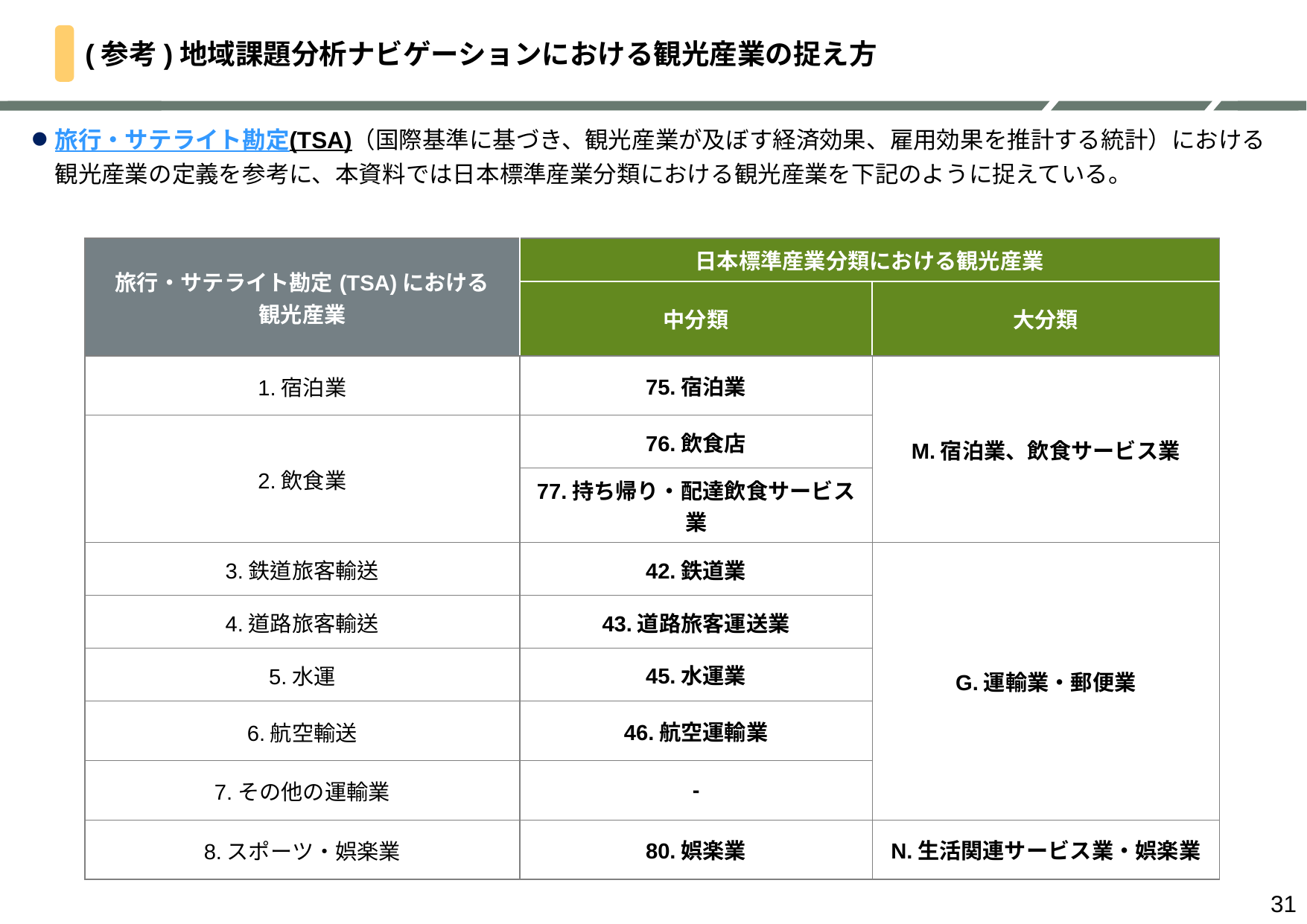

# (参考)地域課題分析ナビゲーションにおける観光産業の捉え方
旅行・サテライト勘定(TSA)（国際基準に基づき、観光産業が及ぼす経済効果、雇用効果を推計する統計）における観光産業の定義を参考に、本資料では日本標準産業分類における観光産業を下記のように捉えている。
| 旅行・サテライト勘定(TSA)における 観光産業 | 日本標準産業分類における観光産業 |  |
| --- | --- | --- |
|  | 中分類 | 大分類 |
| 1.宿泊業 | 75.宿泊業 | M.宿泊業、飲食サービス業 |
| 2.飲食業 | 76.飲食店 |  |
|  | 77.持ち帰り・配達飲食サービス業 |  |
| 3.鉄道旅客輸送 | 42.鉄道業 | G.運輸業・郵便業 |
| 4.道路旅客輸送 | 43.道路旅客運送業 |  |
| 5.水運 | 45.水運業 |  |
| 6.航空輸送 | 46.航空運輸業 |  |
| 7.その他の運輸業 | - |  |
| 8.スポーツ・娯楽業 | 80.娯楽業 | N.生活関連サービス業・娯楽業 |
31